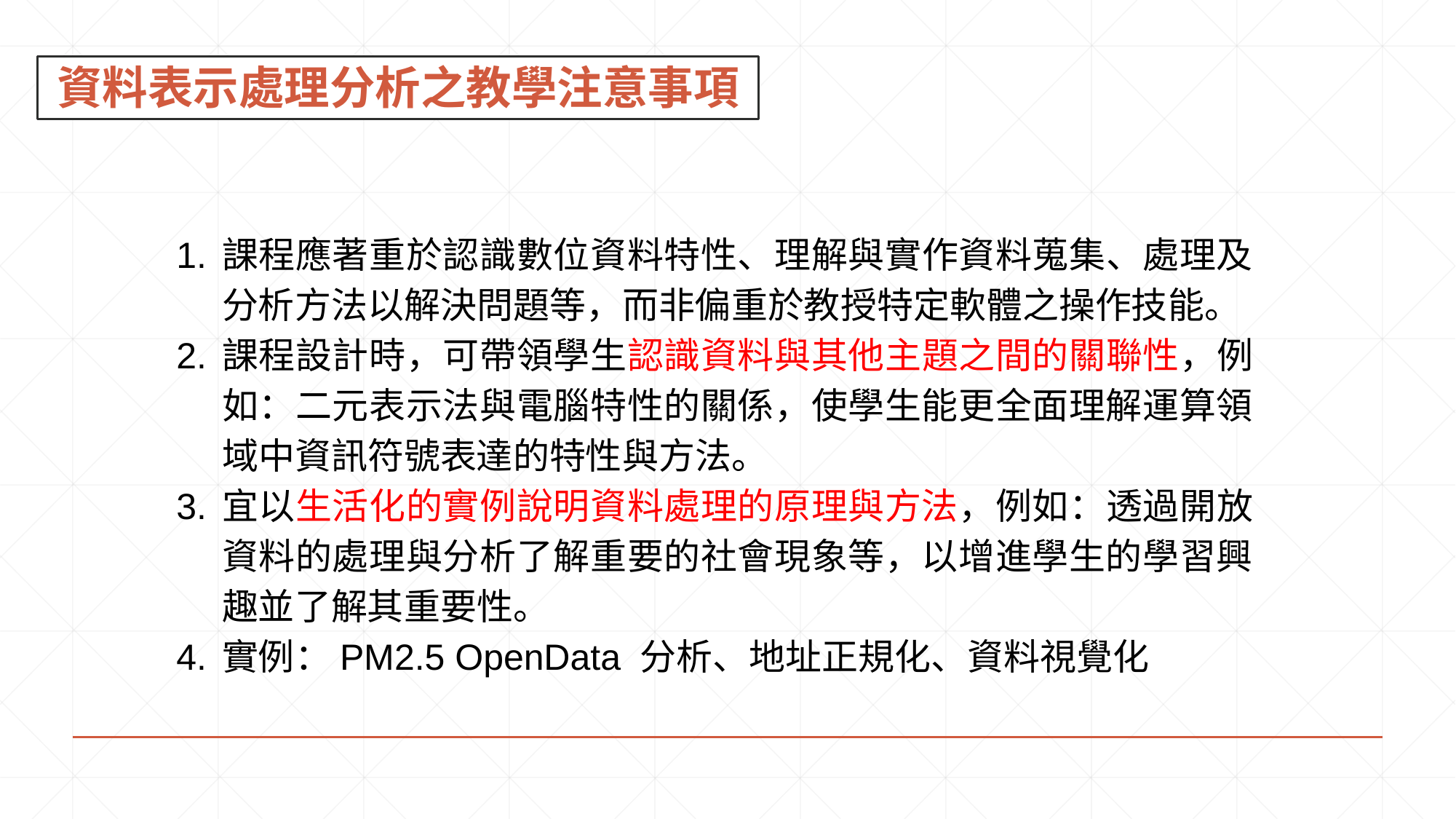

資料表示處理分析之教學注意事項
課程應著重於認識數位資料特性、理解與實作資料蒐集、處理及分析方法以解決問題等，而非偏重於教授特定軟體之操作技能。
課程設計時，可帶領學生認識資料與其他主題之間的關聯性，例如：二元表示法與電腦特性的關係，使學生能更全面理解運算領域中資訊符號表達的特性與方法。
宜以生活化的實例說明資料處理的原理與方法，例如：透過開放資料的處理與分析了解重要的社會現象等，以增進學生的學習興趣並了解其重要性。
實例：PM2.5 OpenData 分析、地址正規化、資料視覺化